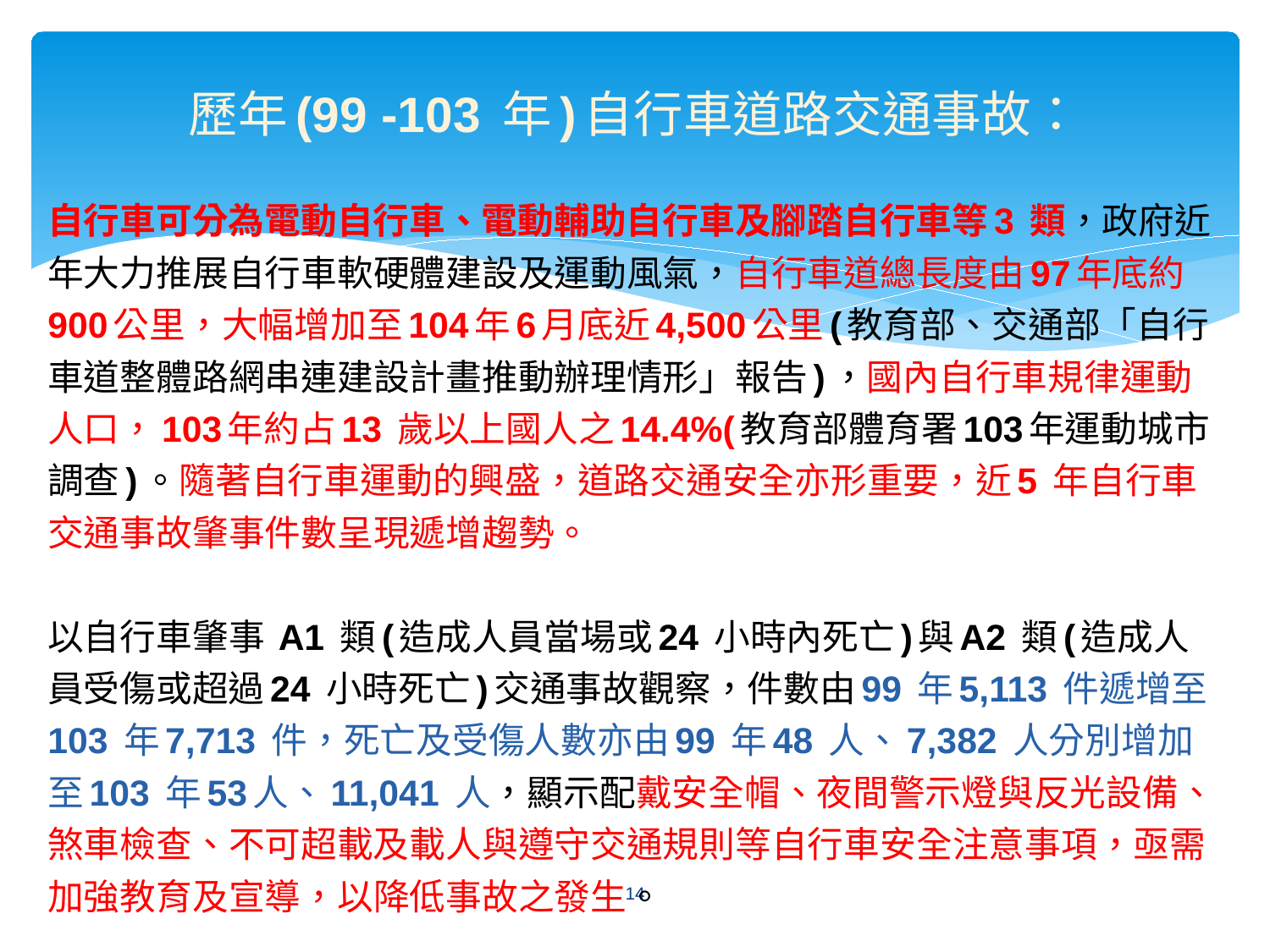

歷年(99 -103 年)自行車道路交通事故：

自行車可分為電動自行車、電動輔助自行車及腳踏自行車等3 類，政府近年大力推展自行車軟硬體建設及運動風氣，自行車道總長度由97年底約900公里，大幅增加至104年6月底近4,500公里(教育部、交通部「自行車道整體路網串連建設計畫推動辦理情形」報告)，國內自行車規律運動人口，103年約占13 歲以上國人之14.4%(教育部體育署103年運動城市調查)。隨著自行車運動的興盛，道路交通安全亦形重要，近5 年自行車交通事故肇事件數呈現遞增趨勢。

以自行車肇事 A1 類(造成人員當場或24 小時內死亡)與A2 類(造成人員受傷或超過24 小時死亡)交通事故觀察，件數由99 年5,113 件遞增至103 年7,713 件，死亡及受傷人數亦由99 年48 人、7,382 人分別增加至103 年53人、11,041 人，顯示配戴安全帽、夜間警示燈與反光設備、煞車檢查、不可超載及載人與遵守交通規則等自行車安全注意事項，亟需加強教育及宣導，以降低事故之發生。
14